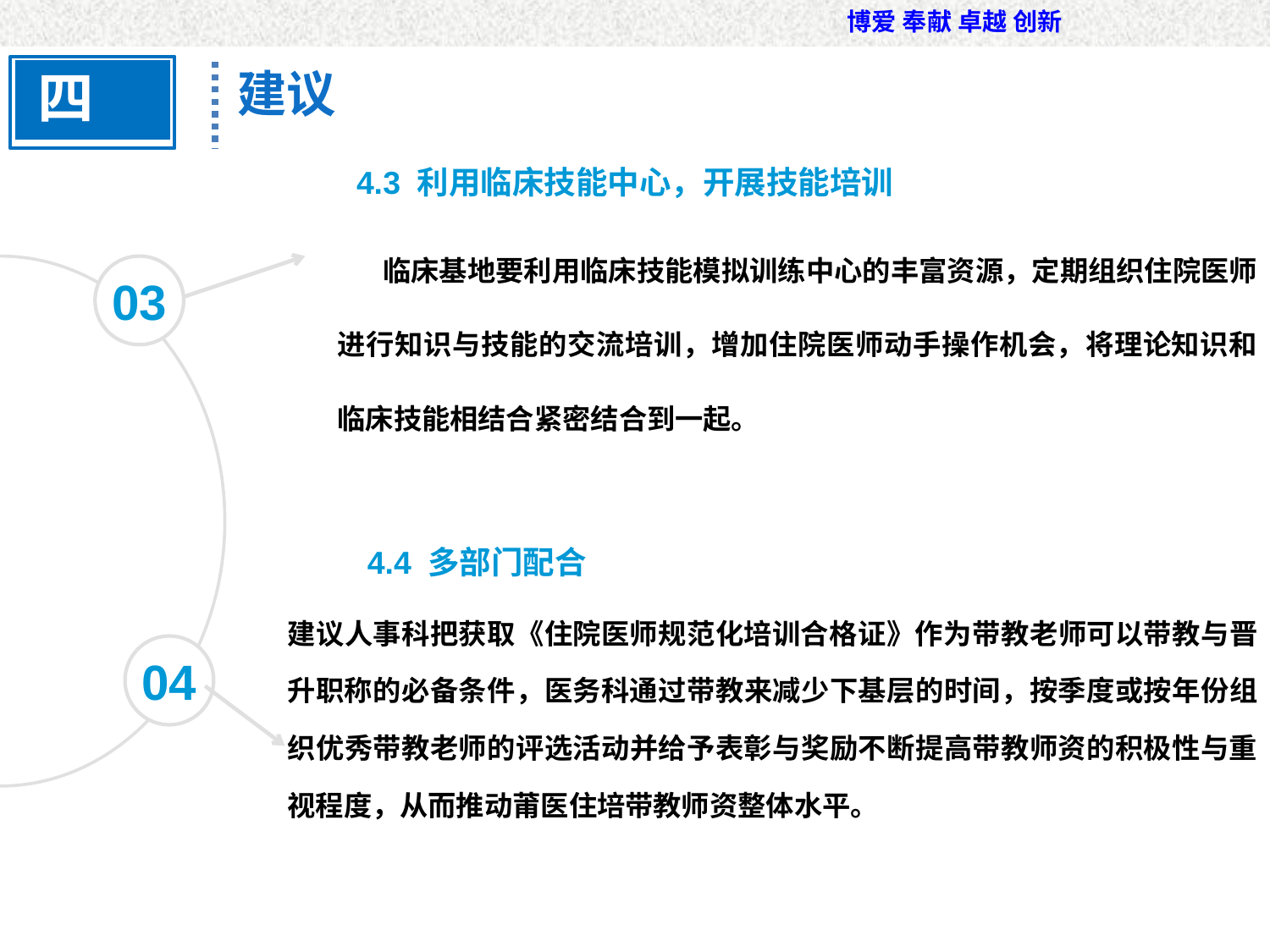

四
建议
4.3 利用临床技能中心，开展技能培训
      临床基地要利用临床技能模拟训练中心的丰富资源，定期组织住院医师进行知识与技能的交流培训，增加住院医师动手操作机会，将理论知识和临床技能相结合紧密结合到一起。

03
4.4 多部门配合

建议人事科把获取《住院医师规范化培训合格证》作为带教老师可以带教与晋升职称的必备条件，医务科通过带教来减少下基层的时间，按季度或按年份组织优秀带教老师的评选活动并给予表彰与奖励不断提高带教师资的积极性与重视程度，从而推动莆医住培带教师资整体水平。
04